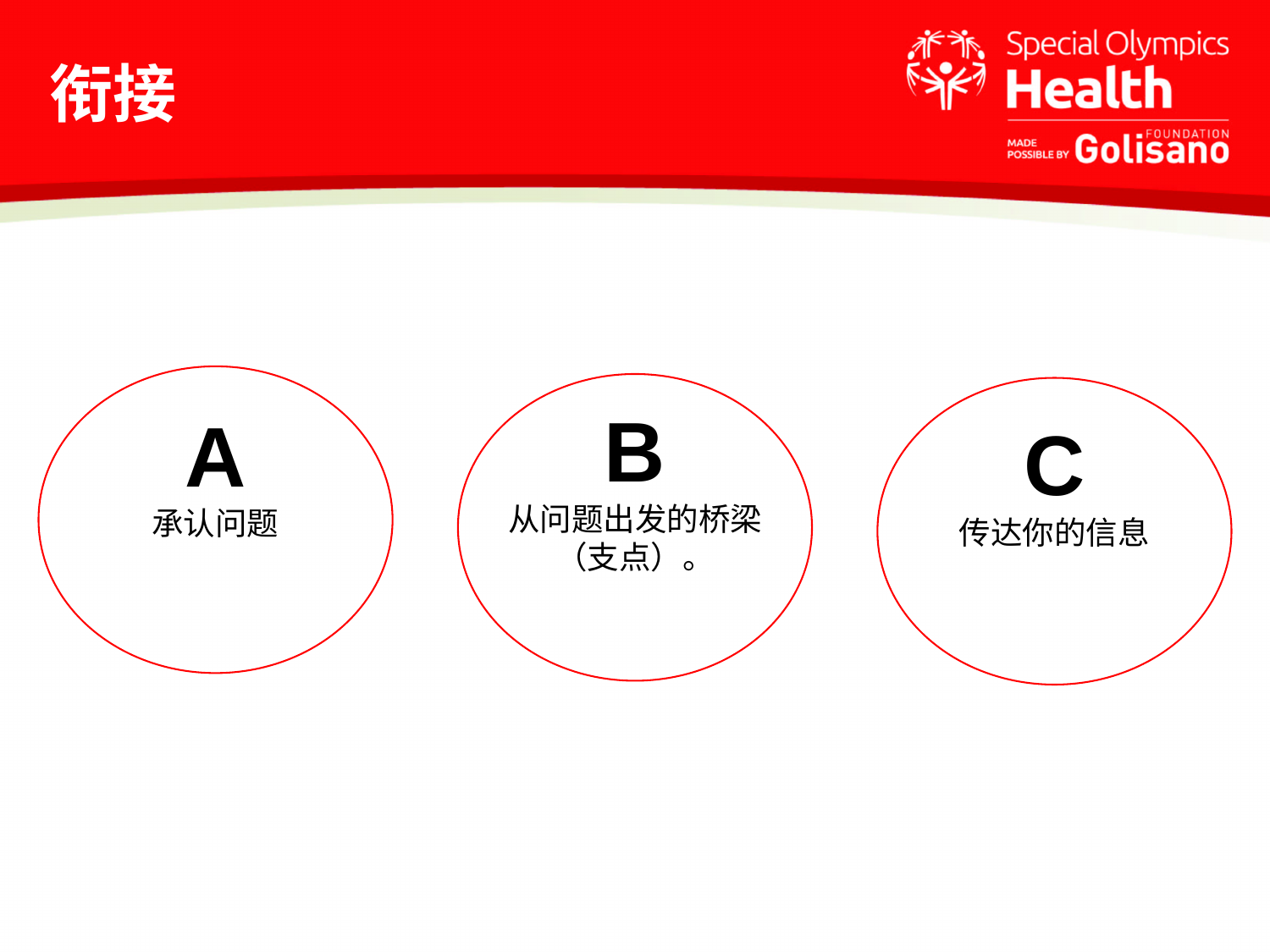

# 衔接

B
从问题出发的桥梁（支点）。
A
承认问题
C
传达你的信息